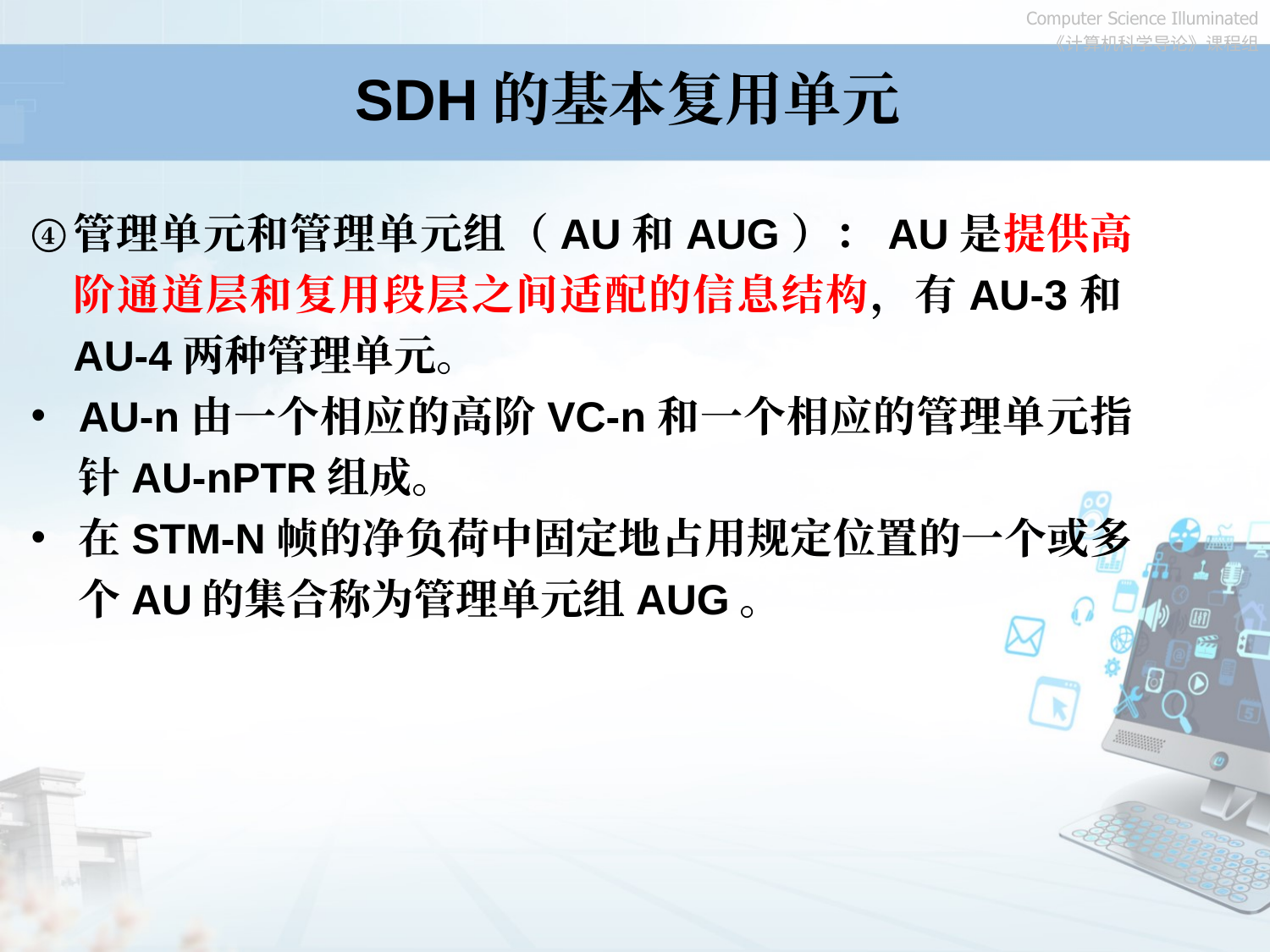

# SDH的基本复用单元
管理单元和管理单元组（AU和AUG）：AU是提供高阶通道层和复用段层之间适配的信息结构，有AU-3和AU-4两种管理单元。
AU-n由一个相应的高阶VC-n和一个相应的管理单元指针AU-nPTR组成。
在STM-N帧的净负荷中固定地占用规定位置的一个或多个AU的集合称为管理单元组AUG。